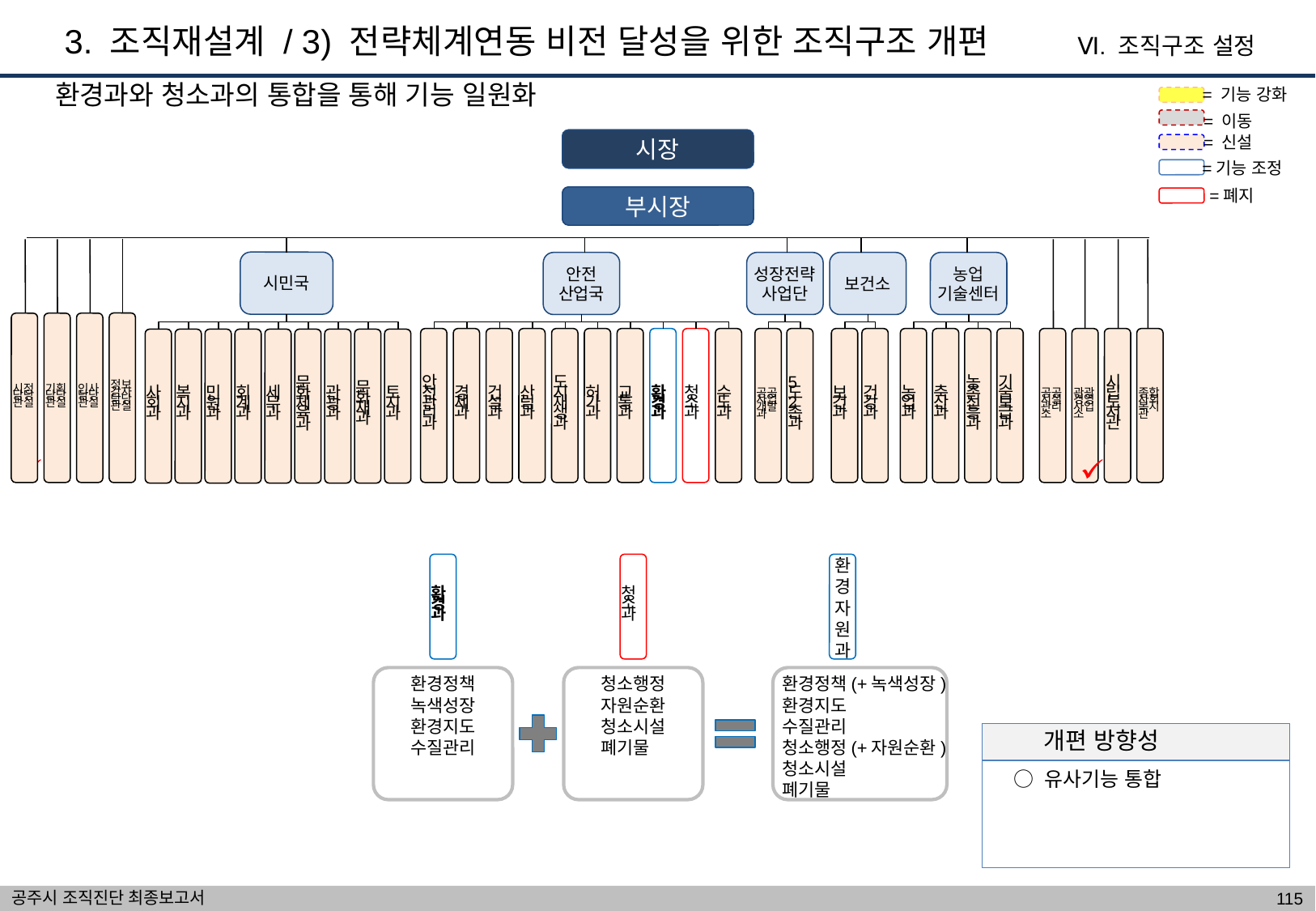

3. 조직재설계 / 3) 전략체계연동 비전 달성을 위한 조직구조 개편
Ⅵ. 조직구조 설정
= 기능 강화
환경과와 청소과의 통합을 통해 기능 일원화

= 이동

= 신설
시장
시장

=기능 조정

=폐지
부시장
부시장

시민국
안전
산업국
성장전략사업단
보건소
농업
기술센터
정보감사담당관실
시정담당관실
기획담당관실
인사담당관실
안전관리과
경제과
건설과
산림과
도시재생과
허가과
교통과
환경과
청소과
수도과
공공사업개발과
5도2촌과
보건과
건강과
농업과
축산과
농촌진흥과
기술보급과
공공시설관리소
관광경영사업소
시립도서관
종합사회복지관
사회과
복지과
민원과
회계과
세무과
문화체육과
관광과
문화재과
토지과

환
경
자
원
과
환경과
청소과

환경정책
녹색성장
환경지도
수질관리
청소행정
자원순환
청소시설
폐기물
환경정책(+녹색성장)
환경지도
수질관리
청소행정(+자원순환)
청소시설
폐기물

개편 방향성

○ 유사기능 통합